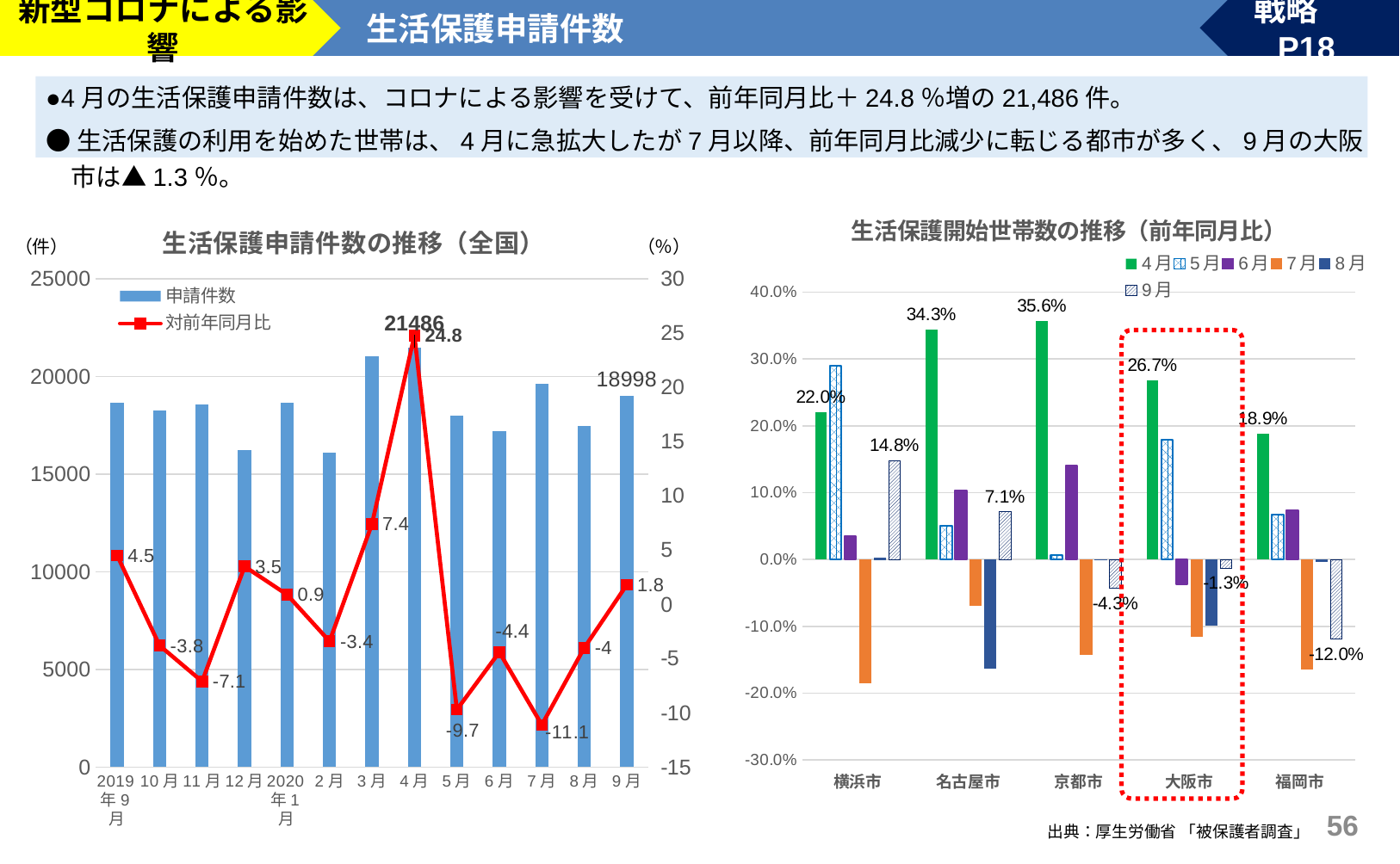

新型コロナによる影響
生活保護申請件数
戦略　P18
●4月の生活保護申請件数は、コロナによる影響を受けて、前年同月比＋24.8％増の21,486件。
●生活保護の利用を始めた世帯は、4月に急拡大したが7月以降、前年同月比減少に転じる都市が多く、9月の大阪市は▲1.3％。

### Chart: 生活保護申請件数の推移（全国）

| Category | 申請件数 | 対前年同月比 |
|---|---|---|
| 2019年9月 | 18665.0 | 4.5 |
| 10月 | 18286.0 | -3.8 |
| 11月 | 18572.0 | -7.1 |
| 12月 | 16246.0 | 3.5 |
| 2020年1月 | 18660.0 | 0.9 |
| 2月 | 16118.0 | -3.4 |
| 3月 | 21026.0 | 7.4 |
| 4月 | 21486.0 | 24.8 |
| 5月 | 17981.0 | -9.7 |
| 6月 | 17190.0 | -4.4 |
| 7月 | 19650.0 | -11.1 |
| 8月 | 17451.0 | -4.0 |
| 9月 | 18998.0 | 1.8 |

### Chart: 生活保護開始世帯数の推移（前年同月比）

| Category | 4月 | 5月 | 6月 | 7月 | 8月 | 9月 |
|---|---|---|---|---|---|---|
| 横浜市 | 0.22007042253521125 | 0.2894308943089432 | 0.034700315457413256 | -0.18489583333333337 | 0.0015624999999999112 | 0.1478405315614617 |
| 名古屋市 | 0.34347826086956523 | 0.050751879699248104 | 0.10379241516966076 | -0.0688468158347676 | -0.16262975778546718 | 0.07129094412331405 |
| 京都市 | 0.35627530364372473 | 0.006389776357827559 | 0.14035087719298245 | -0.14197530864197527 | 0.0 | -0.043076923076923124 |
| 大阪市 | 0.26747967479674806 | 0.17962003454231423 | -0.03775100401606424 | -0.1157407407407407 | -0.09812286689419791 | -0.01317957166392092 |
| 福岡市 | 0.18858560794044665 | 0.06686046511627897 | 0.07365439093484416 | -0.1645244215938303 | -0.0030030030030030463 | -0.11956521739130432 |
56
出典：厚生労働省 「被保護者調査」